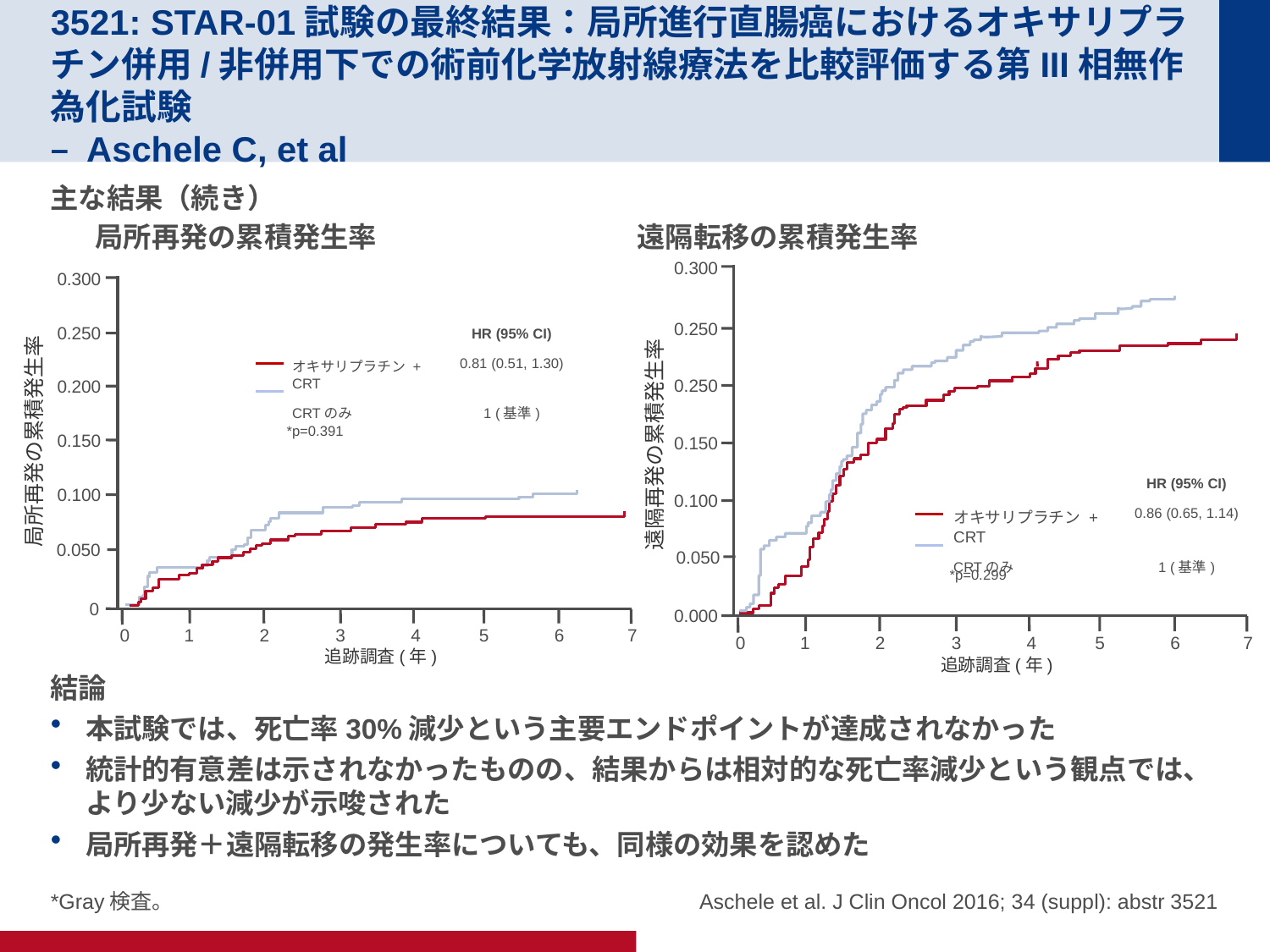

# 3521: STAR-01試験の最終結果：局所進行直腸癌におけるオキサリプラチン併用/非併用下での術前化学放射線療法を比較評価する第III相無作為化試験 – Aschele C, et al
主な結果（続き）

結論
本試験では、死亡率30%減少という主要エンドポイントが達成されなかった
統計的有意差は示されなかったものの、結果からは相対的な死亡率減少という観点では、より少ない減少が示唆された
局所再発＋遠隔転移の発生率についても、同様の効果を認めた
  局所再発の累積発生率                                         遠隔転移の累積発生率
0.300

0.250
0.250
0.150
0.100
0.050
0.000
遠隔再発の累積発生率
*p=0.299
0
1
2
3
4
5
6
7
追跡調査(年)
0.300

0.250
0.200
0.150
0.100
0.050
0
*p=0.391
局所再発の累積発生率
0
1
2
3
4
5
6
7
追跡調査(年)

|  | HR (95% CI) |
| --- | --- |
| オキサリプラチン + CRT | 0.81 (0.51, 1.30) |
| CRTのみ | 1 (基準) |

|  | HR (95% CI) |
| --- | --- |
| オキサリプラチン + CRT | 0.86 (0.65, 1.14) |
| CRTのみ | 1 (基準) |

*Gray検査。
Aschele et al. J Clin Oncol 2016; 34 (suppl): abstr 3521